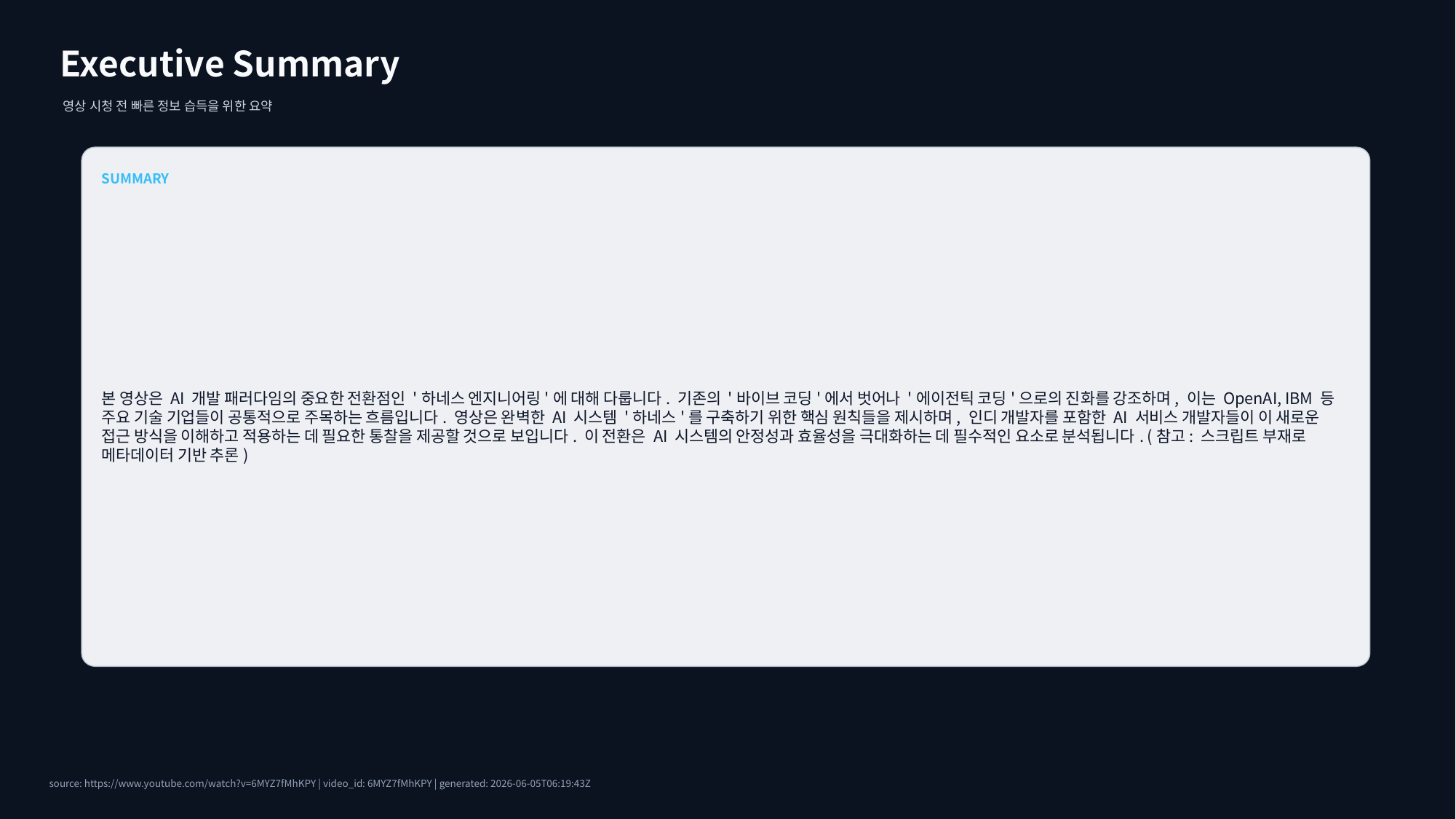

Executive Summary
영상 시청 전 빠른 정보 습득을 위한 요약

SUMMARY
본 영상은 AI 개발 패러다임의 중요한 전환점인 '하네스 엔지니어링'에 대해 다룹니다. 기존의 '바이브 코딩'에서 벗어나 '에이전틱 코딩'으로의 진화를 강조하며, 이는 OpenAI, IBM 등 주요 기술 기업들이 공통적으로 주목하는 흐름입니다. 영상은 완벽한 AI 시스템 '하네스'를 구축하기 위한 핵심 원칙들을 제시하며, 인디 개발자를 포함한 AI 서비스 개발자들이 이 새로운 접근 방식을 이해하고 적용하는 데 필요한 통찰을 제공할 것으로 보입니다. 이 전환은 AI 시스템의 안정성과 효율성을 극대화하는 데 필수적인 요소로 분석됩니다. (참고: 스크립트 부재로 메타데이터 기반 추론)
source: https://www.youtube.com/watch?v=6MYZ7fMhKPY | video_id: 6MYZ7fMhKPY | generated: 2026-06-05T06:19:43Z